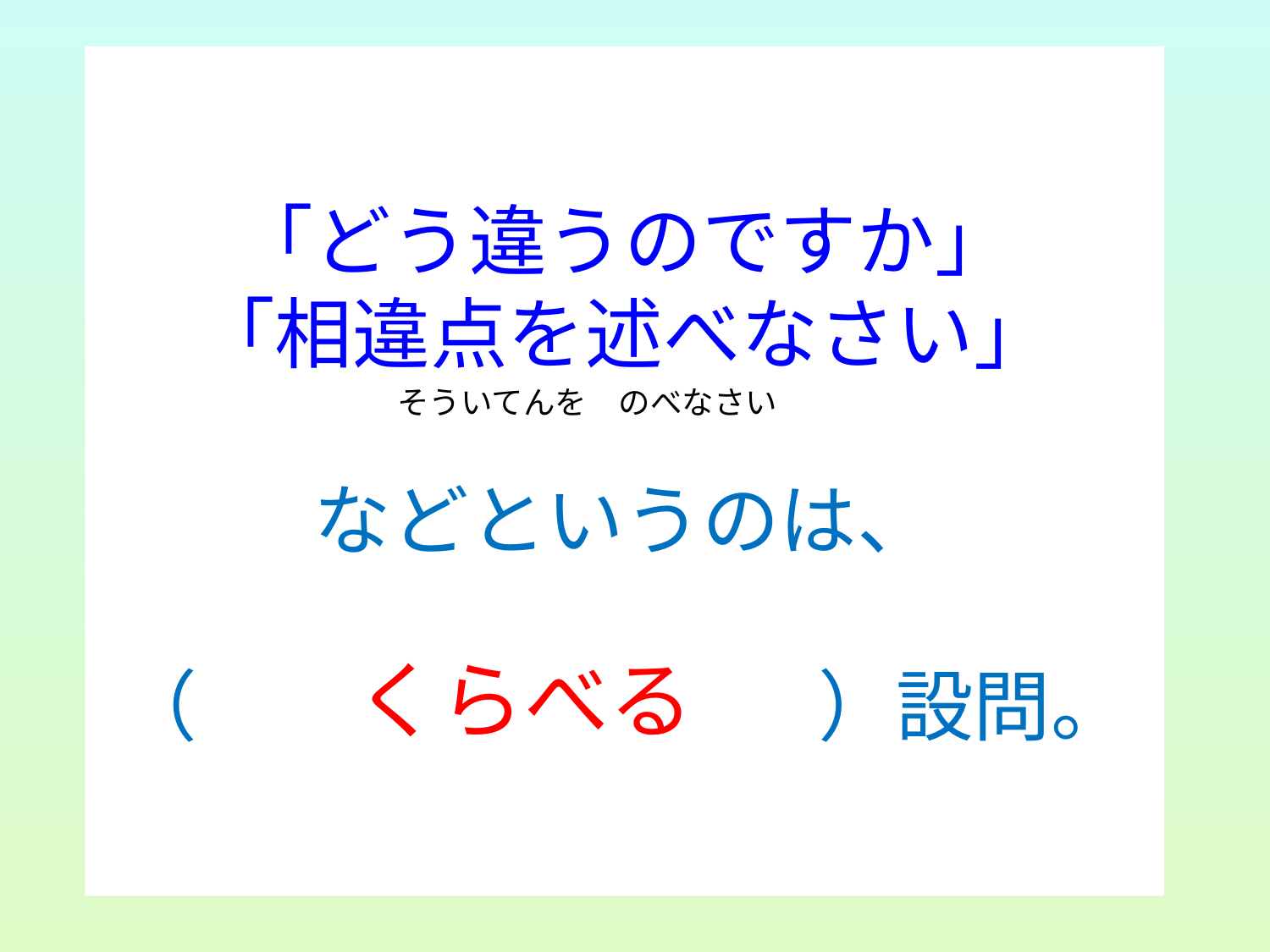

「どう違うのですか」
「相違点を述べなさい」
などというのは、

（　　　　　　　　）設問。
そういてんを　のべなさい
くらべる